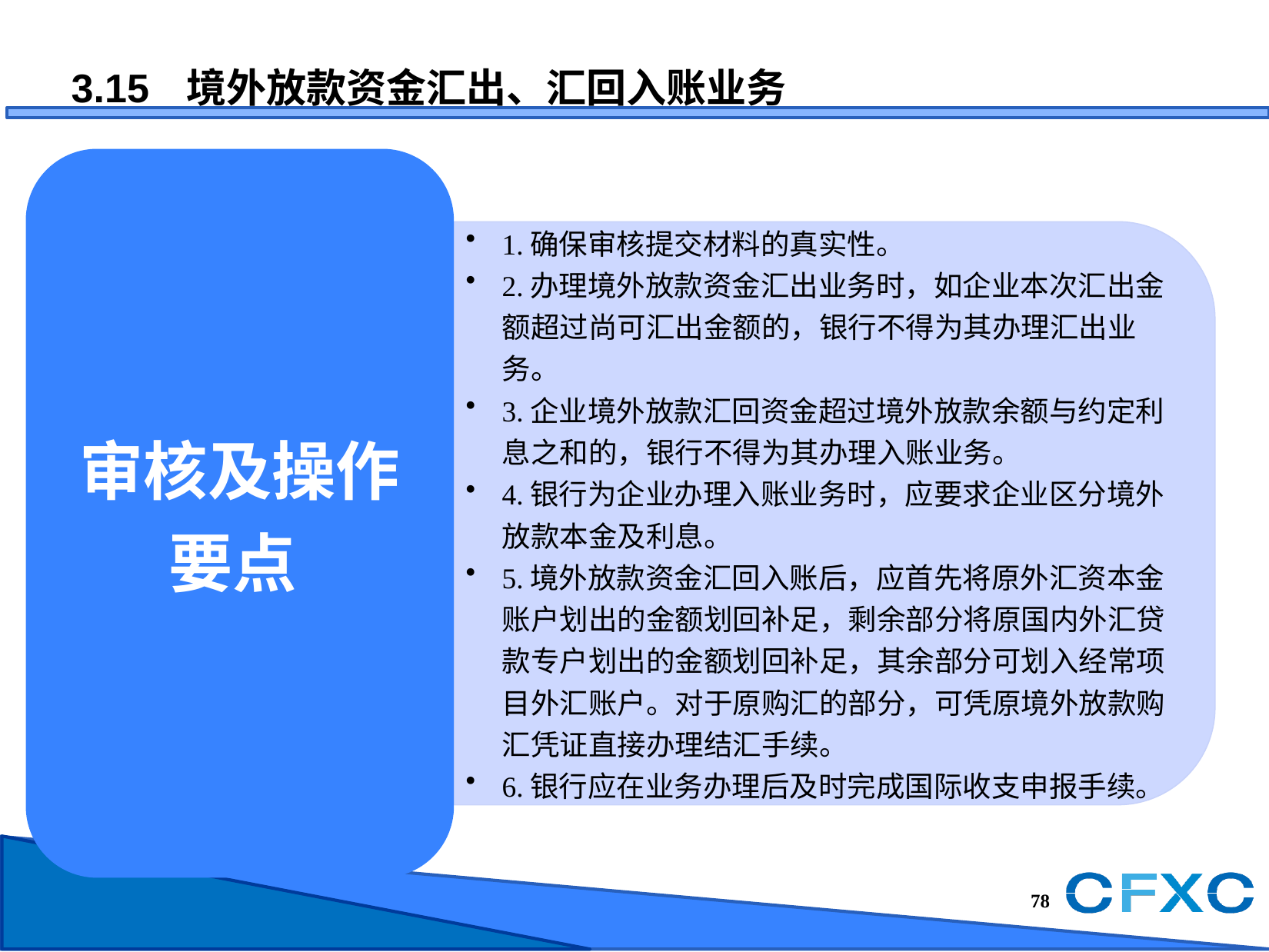

3.15	境外放款资金汇出、汇回入账业务
审核及操作要点
1.确保审核提交材料的真实性。
2.办理境外放款资金汇出业务时，如企业本次汇出金额超过尚可汇出金额的，银行不得为其办理汇出业务。
3.企业境外放款汇回资金超过境外放款余额与约定利息之和的，银行不得为其办理入账业务。
4.银行为企业办理入账业务时，应要求企业区分境外放款本金及利息。
5.境外放款资金汇回入账后，应首先将原外汇资本金账户划出的金额划回补足，剩余部分将原国内外汇贷款专户划出的金额划回补足，其余部分可划入经常项目外汇账户。对于原购汇的部分，可凭原境外放款购汇凭证直接办理结汇手续。
6.银行应在业务办理后及时完成国际收支申报手续。
78